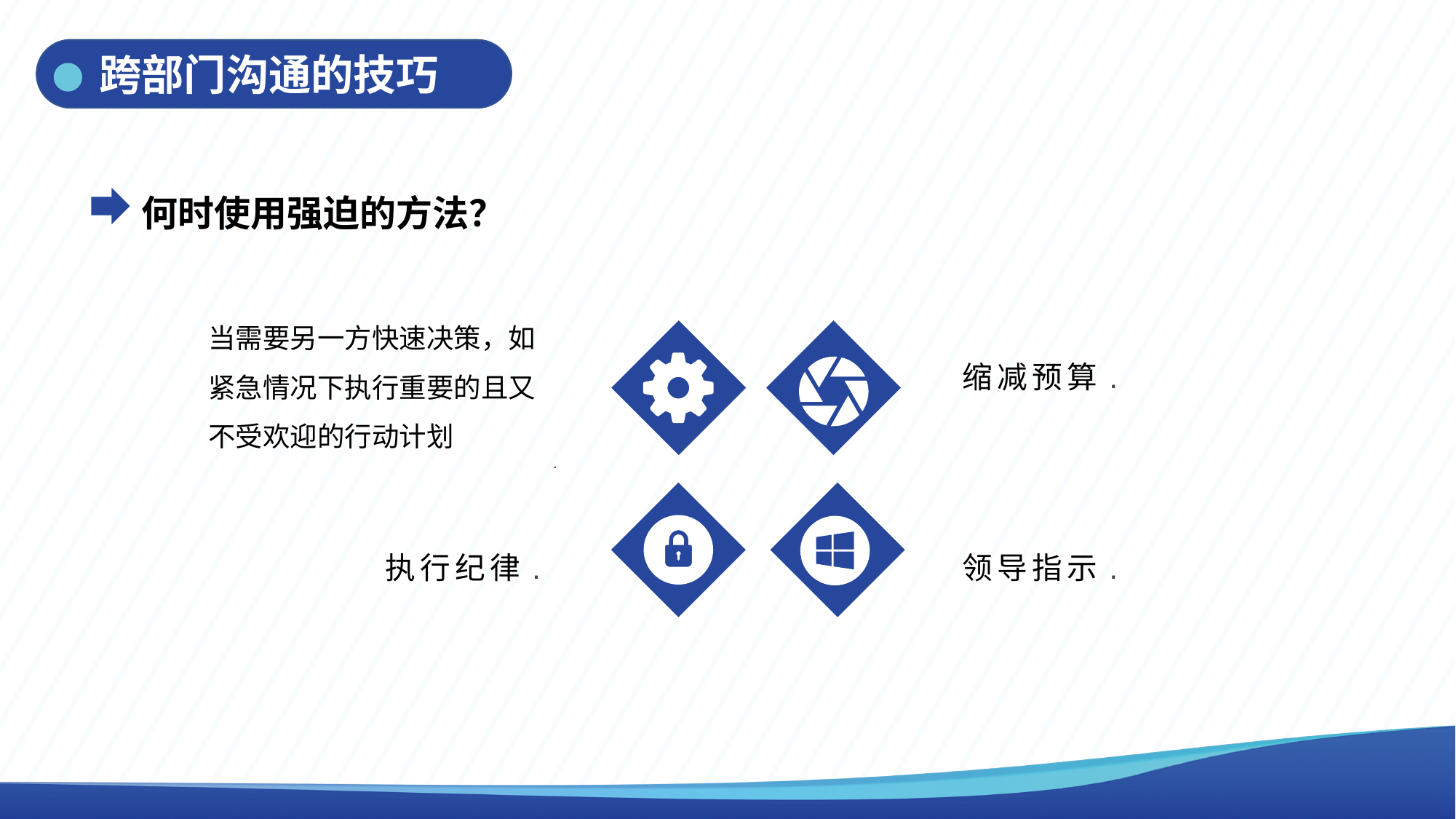

跨部门沟通的技巧

何时使用强迫的方法？

当需要另一方快速决策，如紧急情况下执行重要的且又不受欢迎的行动计划
.

缩减预算.
执行纪律.
领导指示.